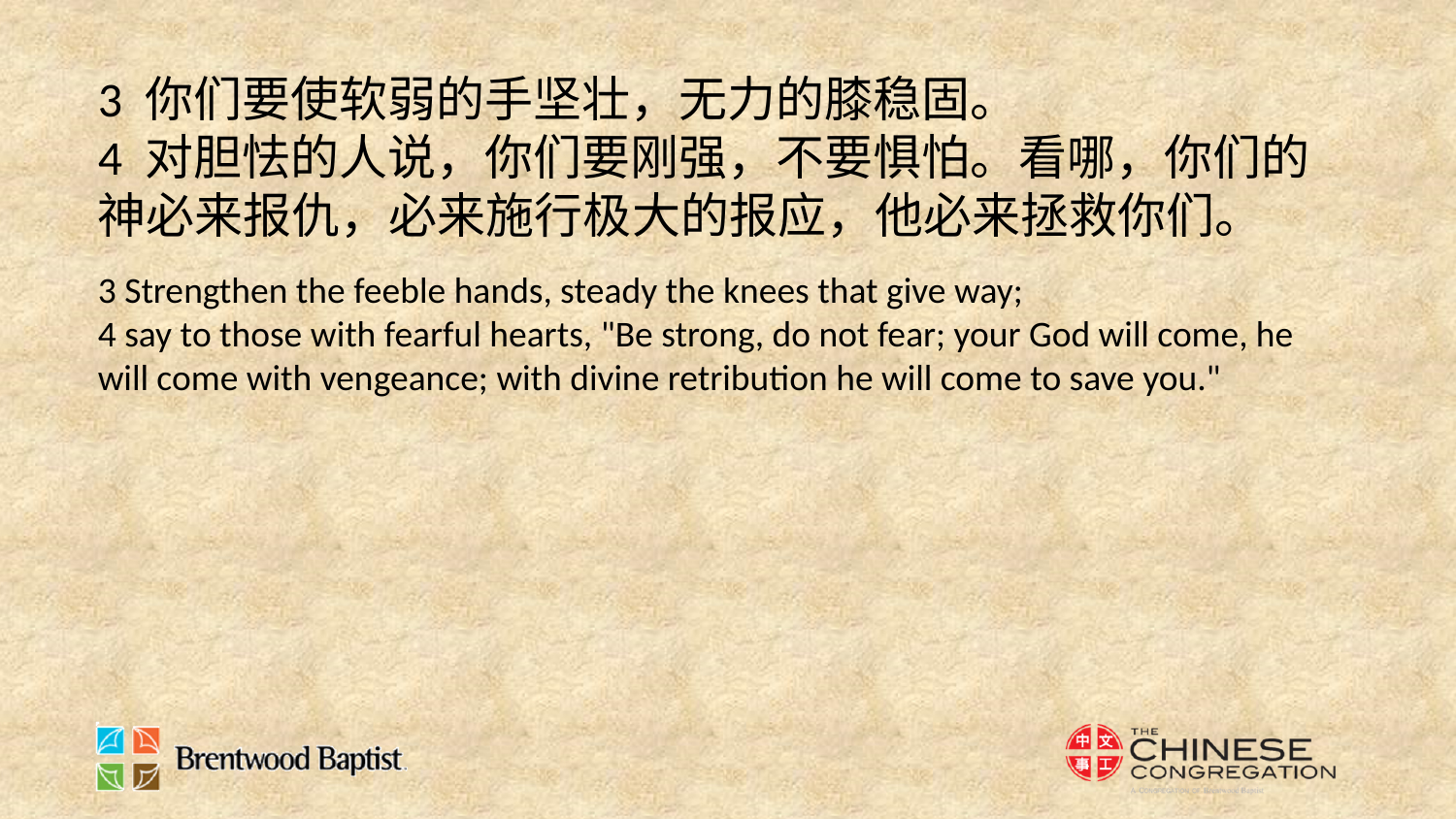

3 你们要使软弱的手坚壮，无力的膝稳固。
4 对胆怯的人说，你们要刚强，不要惧怕。看哪，你们的神必来报仇，必来施行极大的报应，他必来拯救你们。

3 Strengthen the feeble hands, steady the knees that give way;
4 say to those with fearful hearts, "Be strong, do not fear; your God will come, he will come with vengeance; with divine retribution he will come to save you."